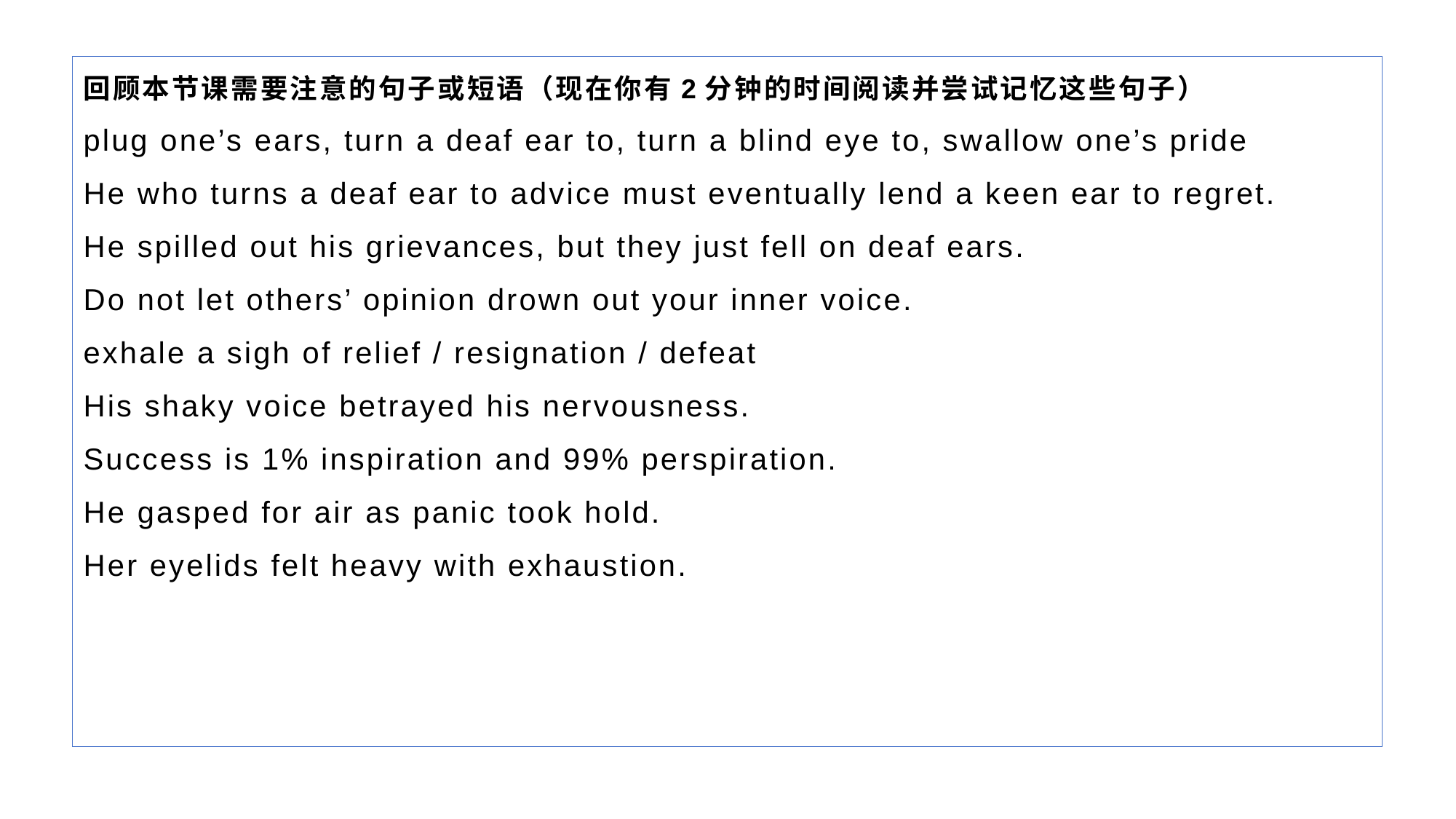

回顾本节课需要注意的句子或短语（现在你有2分钟的时间阅读并尝试记忆这些句子）
plug one’s ears, turn a deaf ear to, turn a blind eye to, swallow one’s pride
He who turns a deaf ear to advice must eventually lend a keen ear to regret.
He spilled out his grievances, but they just fell on deaf ears.
Do not let others’ opinion drown out your inner voice.
exhale a sigh of relief / resignation / defeat
His shaky voice betrayed his nervousness.
Success is 1% inspiration and 99% perspiration.
He gasped for air as panic took hold.
Her eyelids felt heavy with exhaustion.